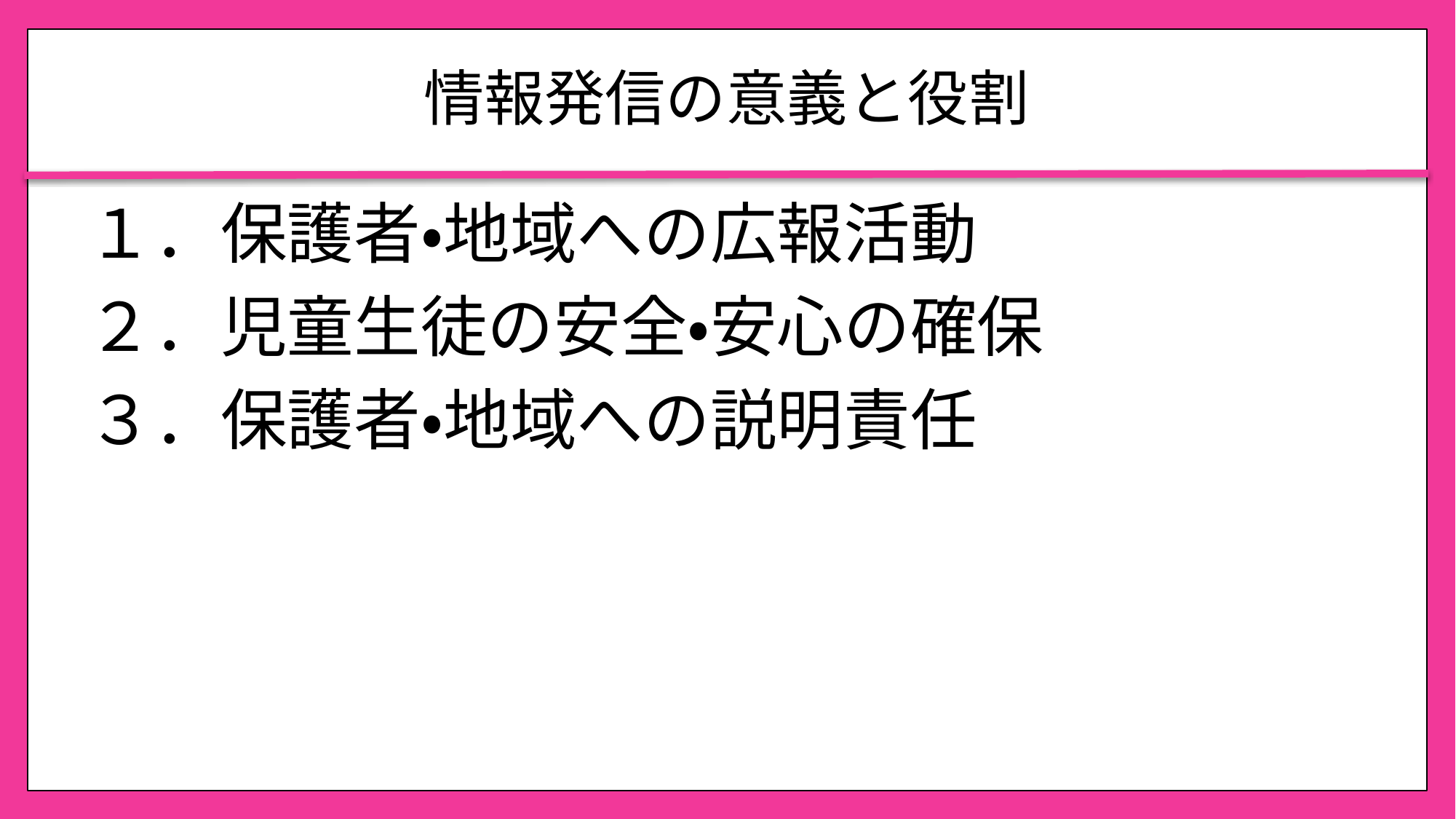

# 情報発信の意義と役割
１．保護者・地域への広報活動
２．児童生徒の安全・安心の確保
３．保護者・地域への説明責任